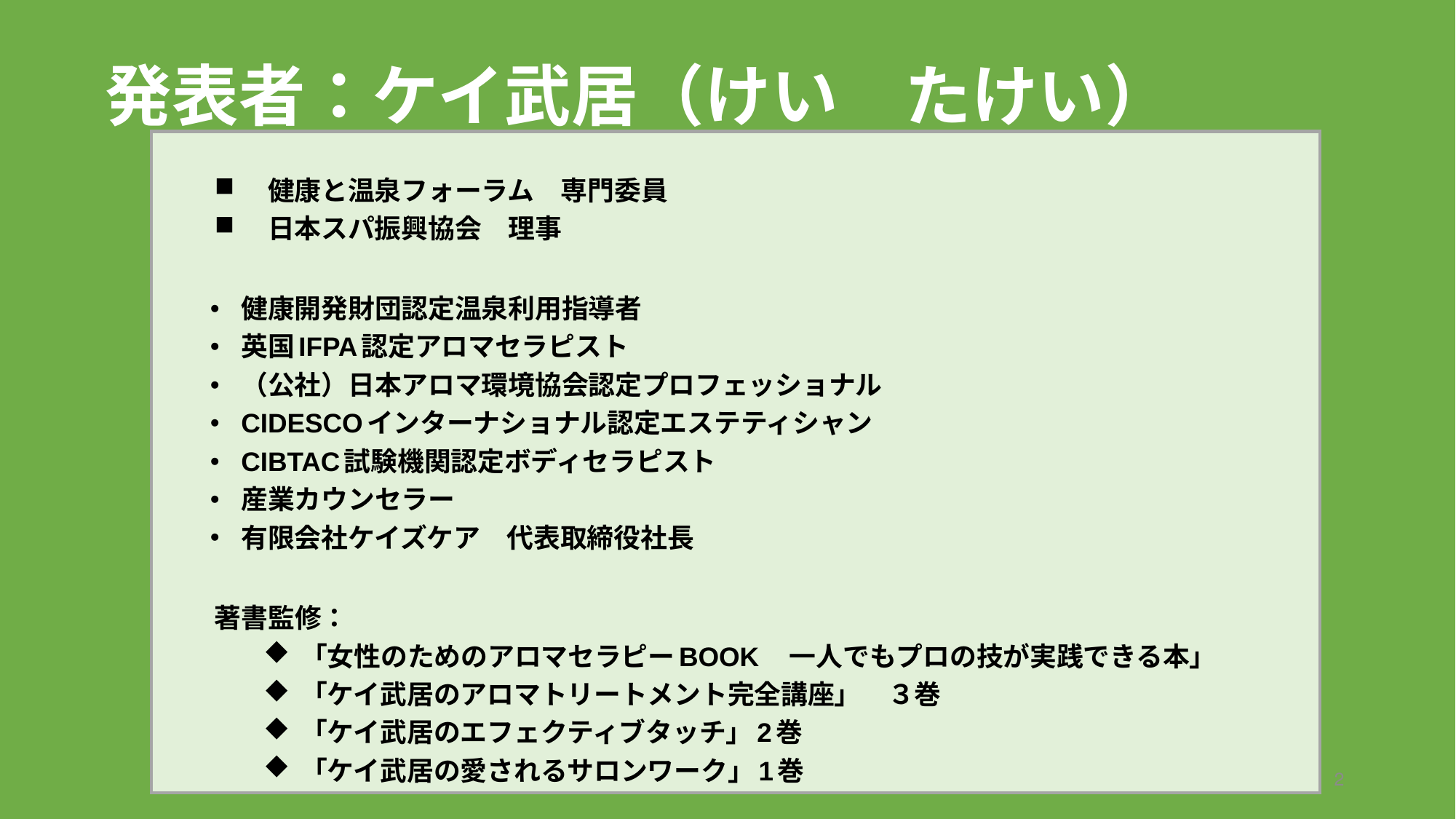

# 発表者：ケイ武居（けい　たけい）

健康と温泉フォーラム　専門委員
日本スパ振興協会　理事

健康開発財団認定温泉利用指導者
英国IFPA認定アロマセラピスト
（公社）日本アロマ環境協会認定プロフェッショナル
CIDESCOインターナショナル認定エステティシャン
CIBTAC試験機関認定ボディセラピスト
産業カウンセラー
有限会社ケイズケア　代表取締役社長

著書監修：
「女性のためのアロマセラピーBOOK　一人でもプロの技が実践できる本」
「ケイ武居のアロマトリートメント完全講座」　３巻
「ケイ武居のエフェクティブタッチ」2巻
「ケイ武居の愛されるサロンワーク」1巻

2